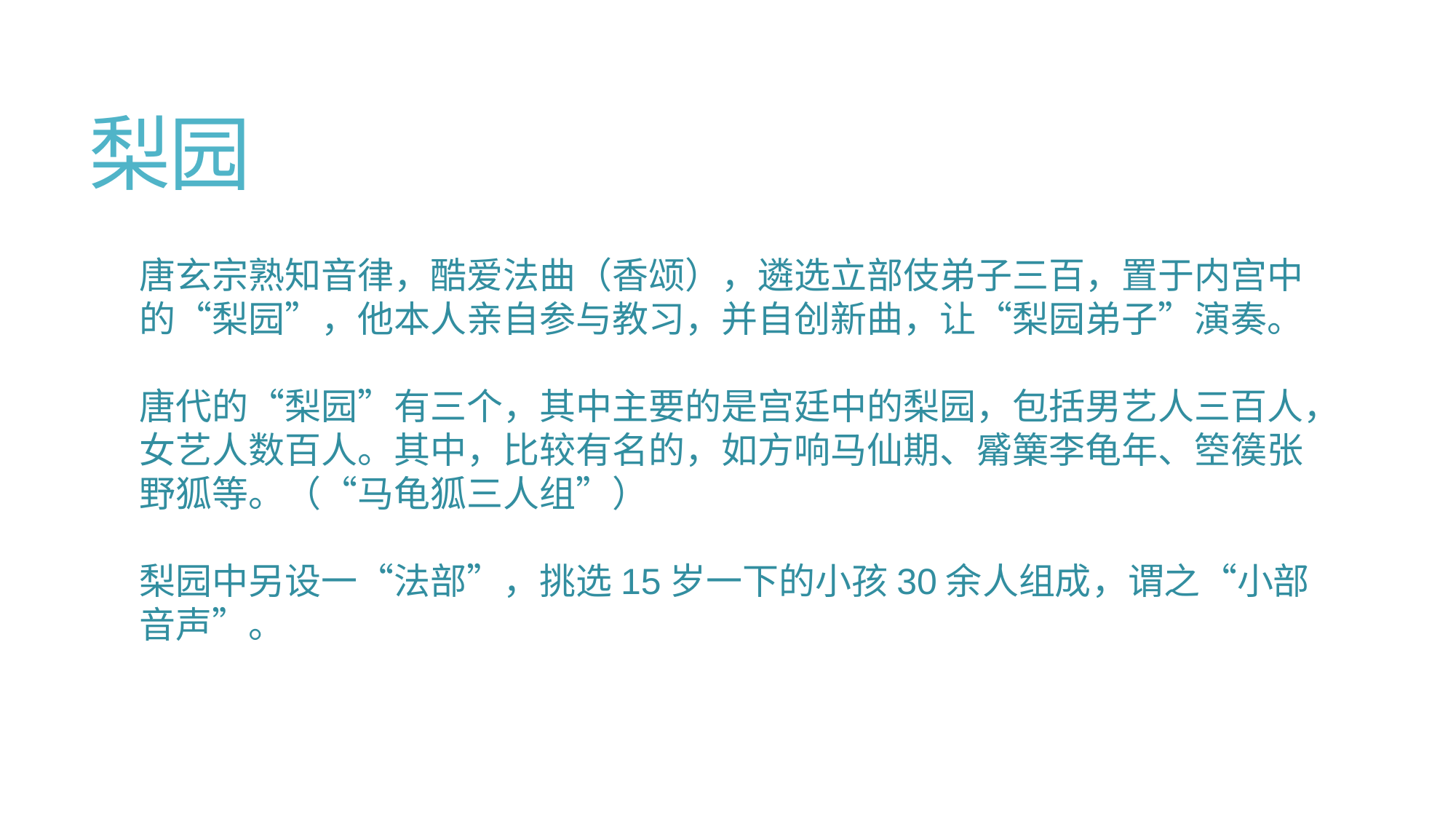

# 梨园
唐玄宗熟知音律，酷爱法曲（香颂），遴选立部伎弟子三百，置于内宫中的“梨园”，他本人亲自参与教习，并自创新曲，让“梨园弟子”演奏。

唐代的“梨园”有三个，其中主要的是宫廷中的梨园，包括男艺人三百人，女艺人数百人。其中，比较有名的，如方响马仙期、觱篥李龟年、箜篌张野狐等。（“马龟狐三人组”）

梨园中另设一“法部”，挑选15岁一下的小孩30余人组成，谓之“小部音声”。